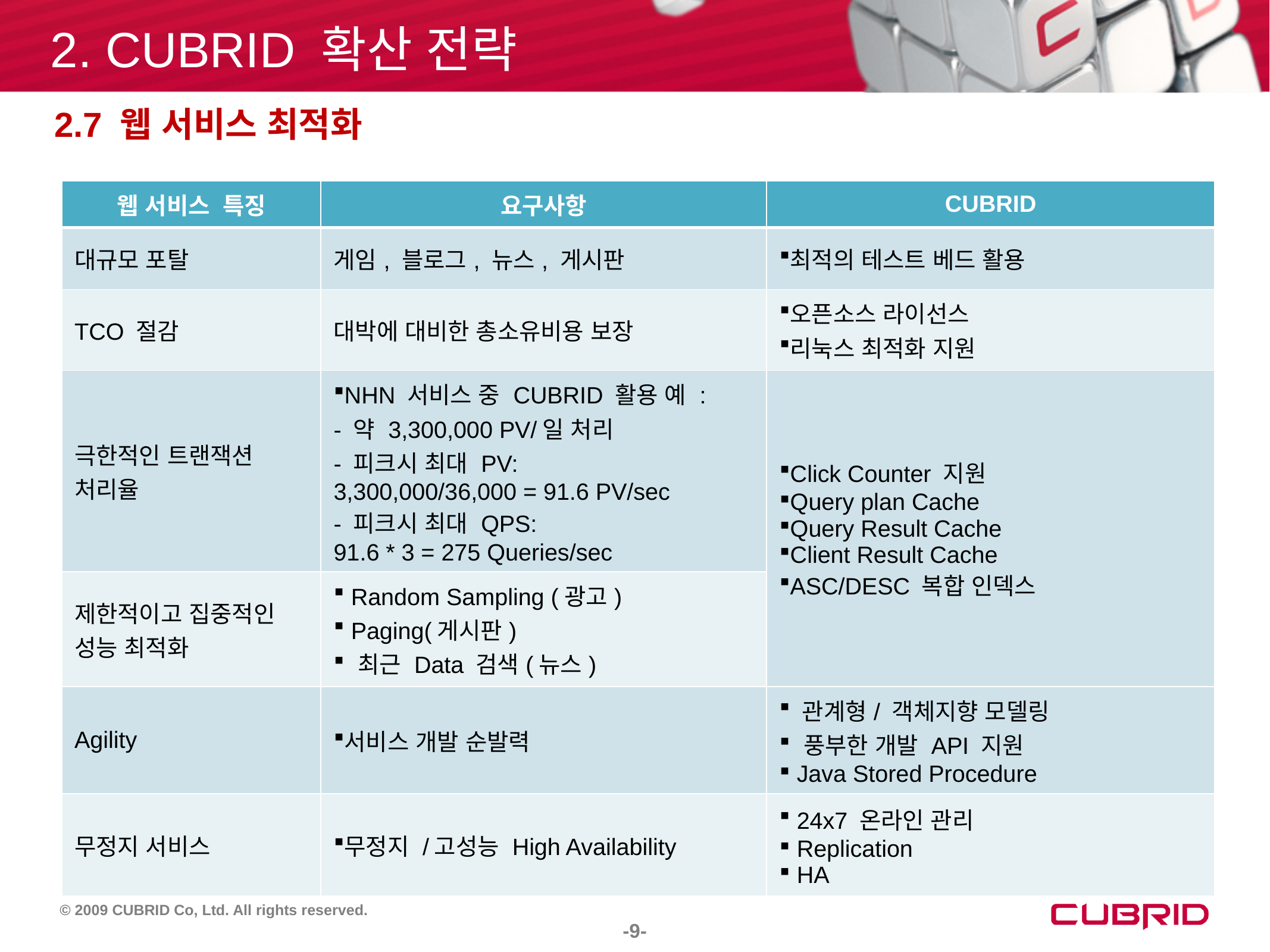

2. CUBRID 확산 전략
2.7 웹 서비스 최적화
| 웹 서비스 특징 | 요구사항 | CUBRID |
| --- | --- | --- |
| 대규모 포탈 | 게임, 블로그, 뉴스, 게시판 | 최적의 테스트 베드 활용 |
| TCO 절감 | 대박에 대비한 총소유비용 보장 | 오픈소스 라이선스 리눅스 최적화 지원 |
| 극한적인 트랜잭션 처리율 | NHN 서비스 중 CUBRID 활용 예 : - 약 3,300,000 PV/일 처리 - 피크시 최대 PV: 3,300,000/36,000 = 91.6 PV/sec - 피크시 최대 QPS: 91.6 \* 3 = 275 Queries/sec | Click Counter 지원 Query plan Cache Query Result Cache Client Result Cache ASC/DESC 복합 인덱스 |
| 제한적이고 집중적인 성능 최적화 | Random Sampling (광고) Paging(게시판) 최근 Data 검색(뉴스) |  |
| Agility | 서비스 개발 순발력 | 관계형/ 객체지향 모델링 풍부한 개발 API 지원 Java Stored Procedure |
| 무정지 서비스 | 무정지 /고성능 High Availability | 24x7 온라인 관리 Replication HA |
-9-